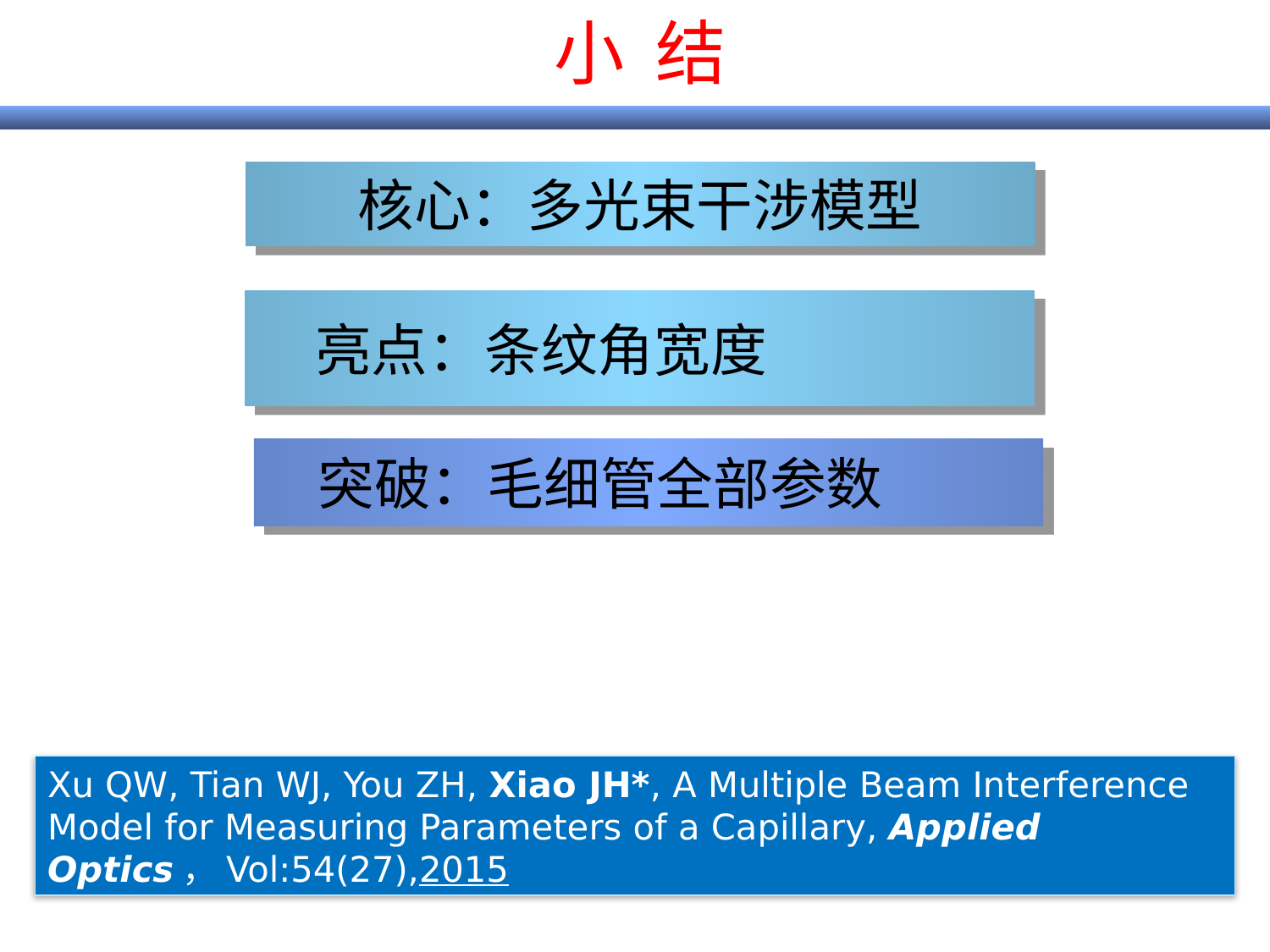

小  结
核心：多光束干涉模型
     亮点：条纹角宽度
   突破：毛细管全部参数
Xu QW, Tian WJ, You ZH, Xiao JH*, A Multiple Beam Interference Model for Measuring Parameters of a Capillary, Applied Optics，Vol:54(27),2015

北京邮电大学理学院
北京邮电大学理学院